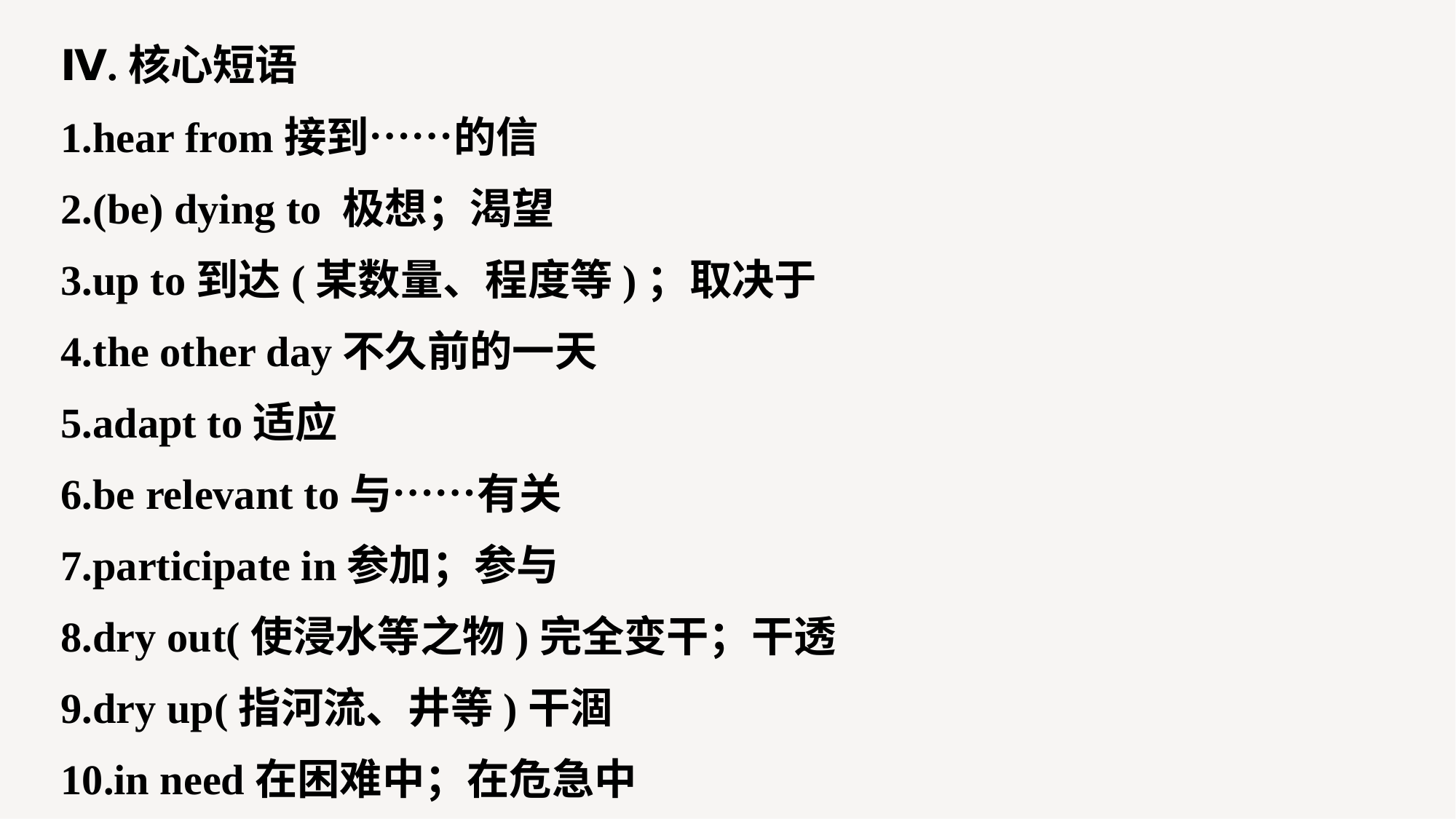

Ⅳ.核心短语
1.hear from接到……的信
2.(be) dying to 极想；渴望
3.up to到达(某数量、程度等)；取决于
4.the other day不久前的一天
5.adapt to适应
6.be relevant to与……有关
7.participate in参加；参与
8.dry out(使浸水等之物)完全变干；干透
9.dry up(指河流、井等)干涸
10.in need在困难中；在危急中